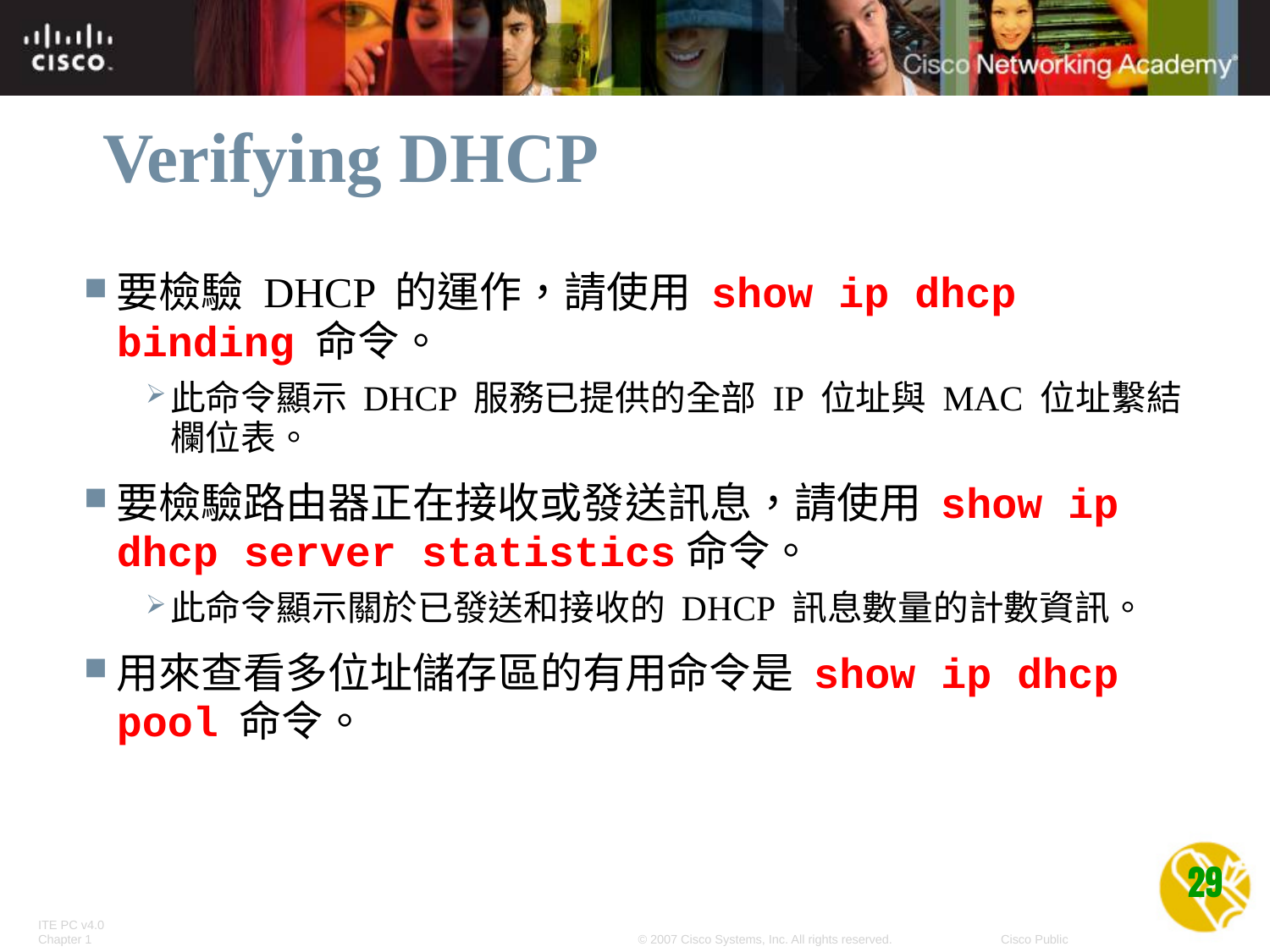

# Verifying DHCP
要檢驗 DHCP 的運作，請使用 show ip dhcp binding 命令。
此命令顯示 DHCP 服務已提供的全部 IP 位址與 MAC 位址繫結欄位表。
要檢驗路由器正在接收或發送訊息，請使用 show ip dhcp server statistics命令。
此命令顯示關於已發送和接收的 DHCP 訊息數量的計數資訊。
用來查看多位址儲存區的有用命令是 show ip dhcp pool 命令。